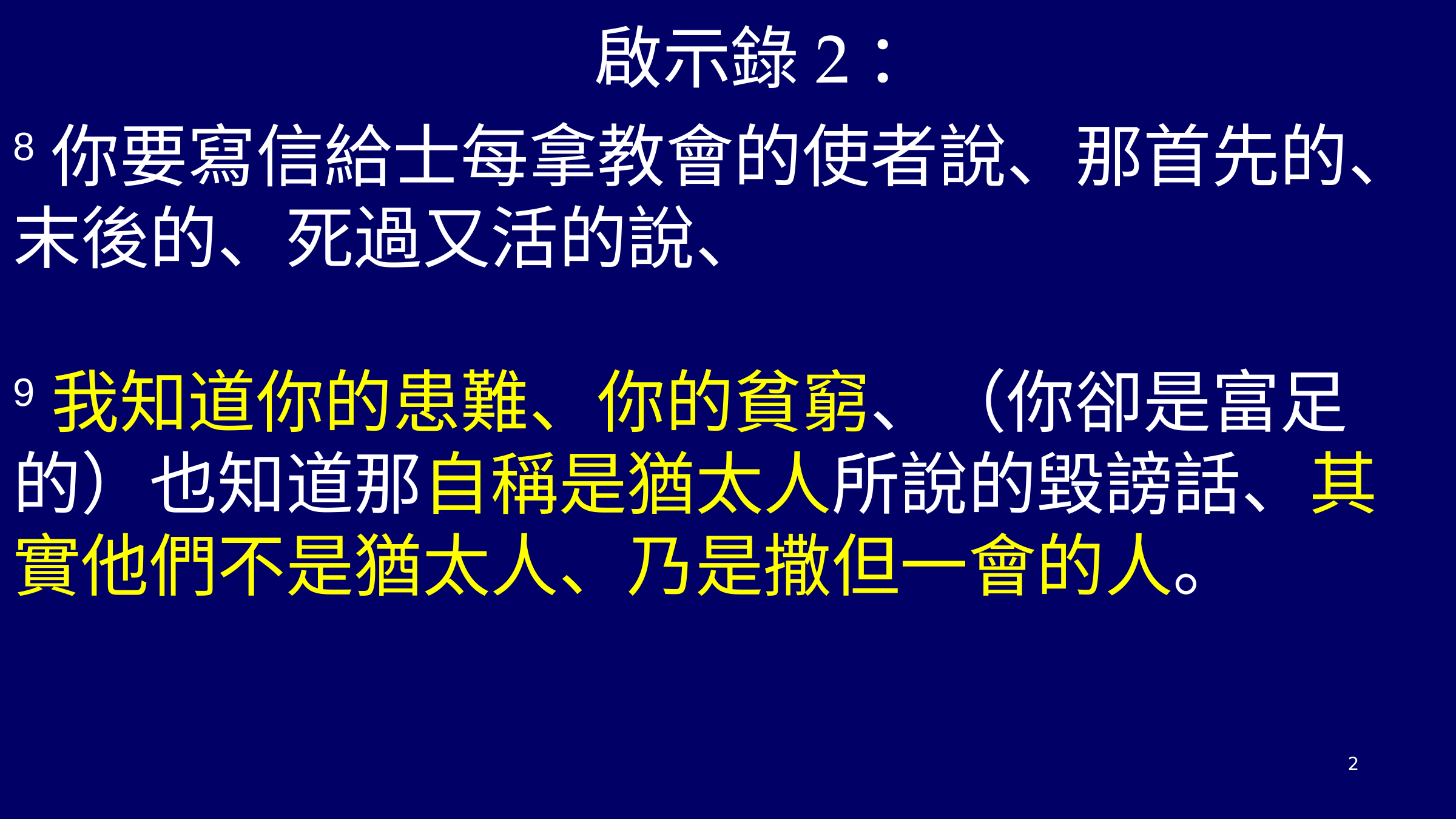

啟示錄2：
8你要寫信給士每拿教會的使者說、那首先的、末後的、死過又活的說、

9我知道你的患難、你的貧窮、（你卻是富足的）也知道那自稱是猶太人所說的毀謗話、其實他們不是猶太人、乃是撒但一會的人。
2